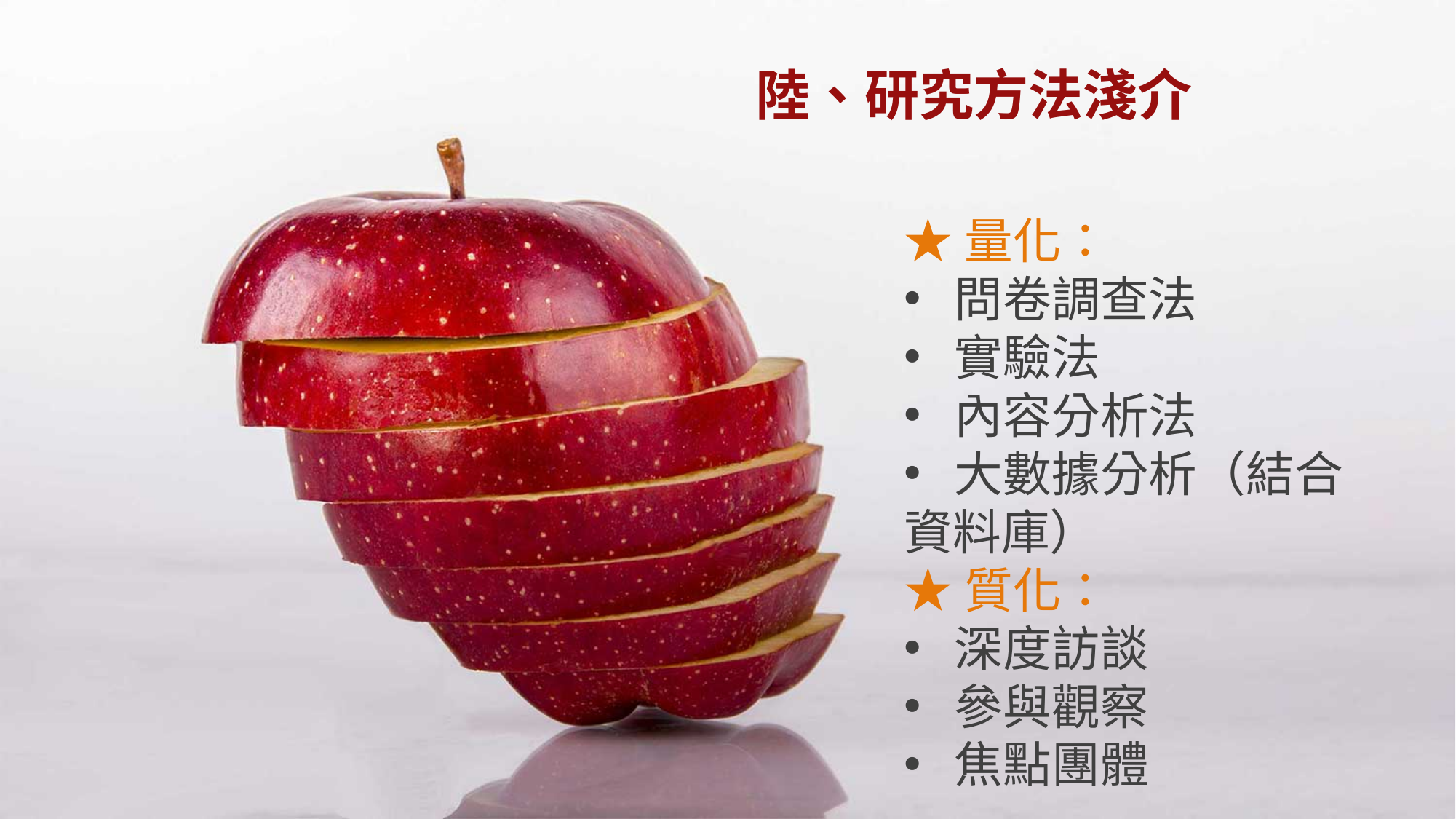

陸、研究方法淺介
★量化：
  問卷調查法
  實驗法
  內容分析法
  大數據分析（結合資料庫）
★質化：
  深度訪談
  參與觀察
  焦點團體